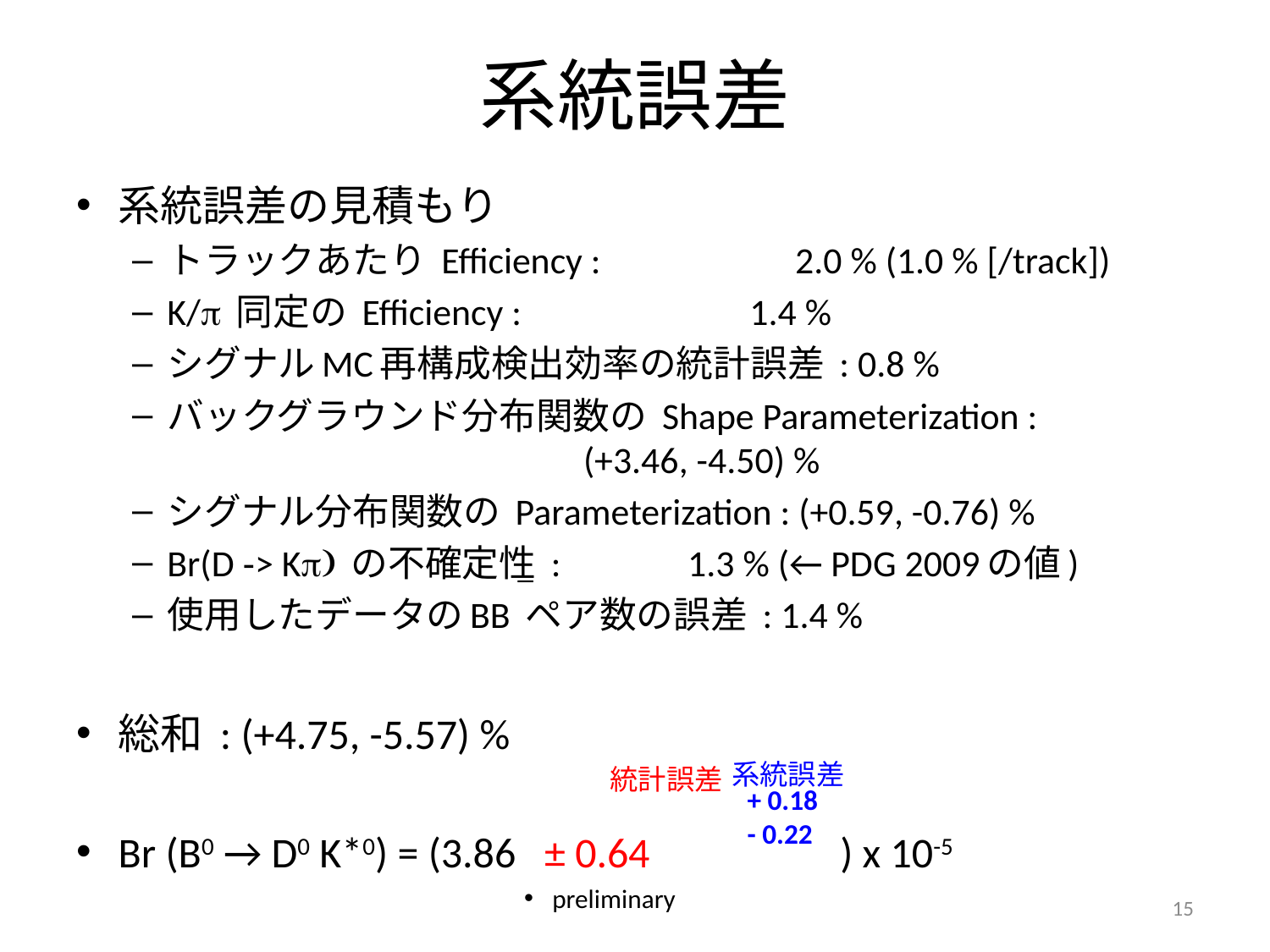

# 系統誤差
系統誤差の見積もり
トラックあたり Efficiency :                       2.0 % (1.0 % [/track])
K/π 同定の Efficiency :                           1.4 %
シグナルMC再構成検出効率の統計誤差 : 0.8 %
バックグラウンド分布関数の Shape Parameterization :              					                                      (+3.46, -4.50) %
シグナル分布関数の Parameterization : (+0.59, -0.76) %
Br(D ‐> Kπ) の不確定性 :               1.3 % (← PDG 2009の値)
使用したデータのBB ペア数の誤差 : 1.4 %

総和 : (+4.75, -5.57) %

Br (B0 → D0 K*0) = (3.86   ± 0.64 　	     ) x 10-5
preliminary

_
系統誤差
統計誤差
+ 0.18
- 0.22
15